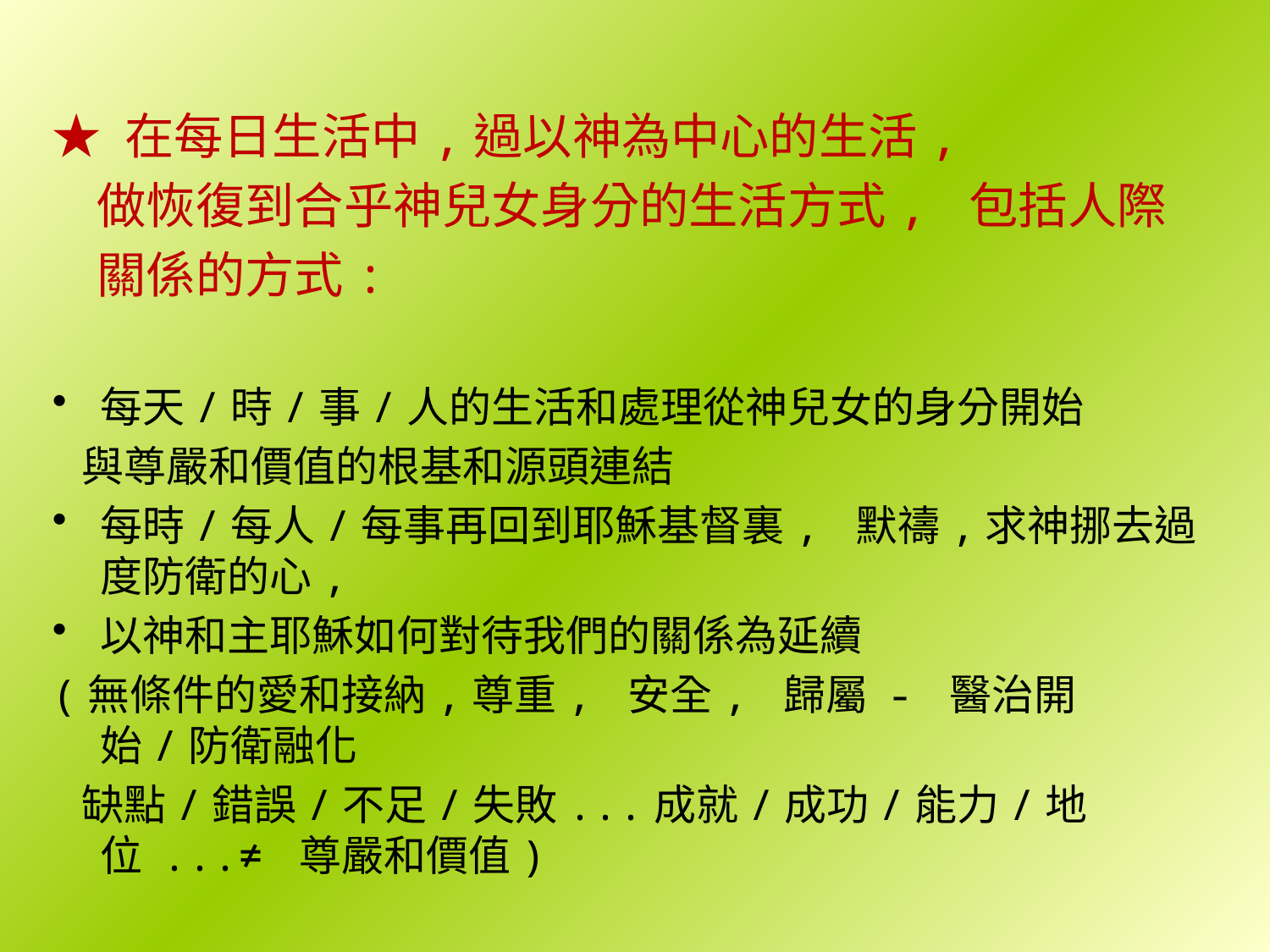

★ 在每日生活中,過以神為中心的生活,
   做恢復到合乎神兒女身分的生活方式, 包括人際
   關係的方式:

每天/時/事/人的生活和處理從神兒女的身分開始
  與尊嚴和價值的根基和源頭連結
每時/每人/每事再回到耶穌基督裏, 默禱,求神挪去過度防衛的心,
以神和主耶穌如何對待我們的關係為延續
(無條件的愛和接納,尊重, 安全, 歸屬 - 醫治開始/防衛融化
  缺點/錯誤/不足/失敗...成就/成功/能力/地位 ...≠ 尊嚴和價值)